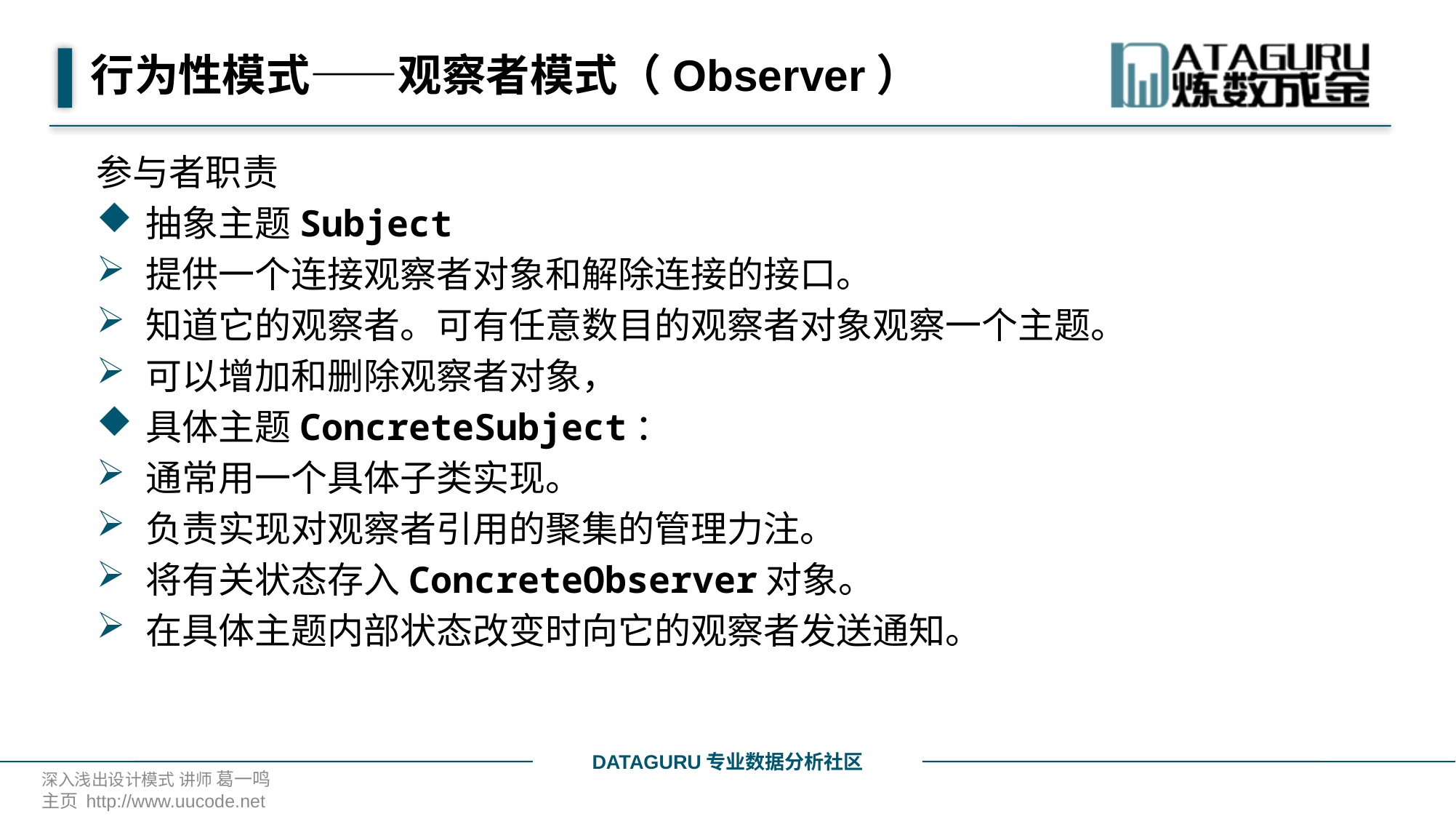

# 行为性模式——观察者模式（Observer）
参与者职责
抽象主题Subject
提供一个连接观察者对象和解除连接的接口。
知道它的观察者。可有任意数目的观察者对象观察一个主题。
可以增加和删除观察者对象，
具体主题ConcreteSubject：
通常用一个具体子类实现。
负责实现对观察者引用的聚集的管理力注。
将有关状态存入ConcreteObserver对象。
在具体主题内部状态改变时向它的观察者发送通知。